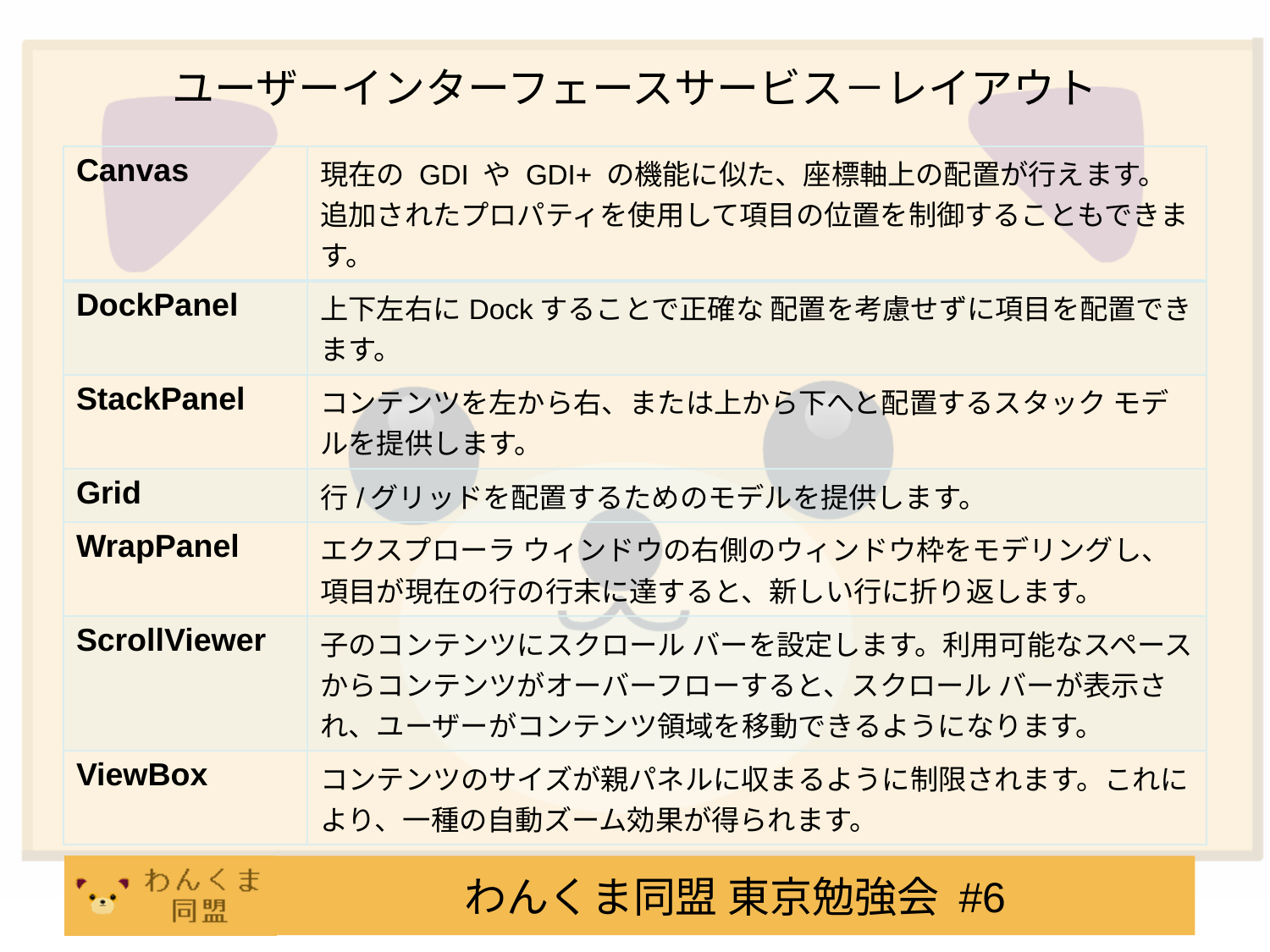

# ユーザーインターフェースサービス－レイアウト
| Canvas | 現在の GDI や GDI+ の機能に似た、座標軸上の配置が行えます。追加されたプロパティを使用して項目の位置を制御することもできます。 |
| --- | --- |
| DockPanel | 上下左右にDockすることで正確な 配置を考慮せずに項目を配置できます。 |
| StackPanel | コンテンツを左から右、または上から下へと配置するスタック モデルを提供します。 |
| Grid | 行/グリッドを配置するためのモデルを提供します。 |
| WrapPanel | エクスプローラ ウィンドウの右側のウィンドウ枠をモデリングし、項目が現在の行の行末に達すると、新しい行に折り返します。 |
| ScrollViewer | 子のコンテンツにスクロール バーを設定します。利用可能なスペースからコンテンツがオーバーフローすると、スクロール バーが表示され、ユーザーがコンテンツ領域を移動できるようになります。 |
| ViewBox | コンテンツのサイズが親パネルに収まるように制限されます。これにより、一種の自動ズーム効果が得られます。 |